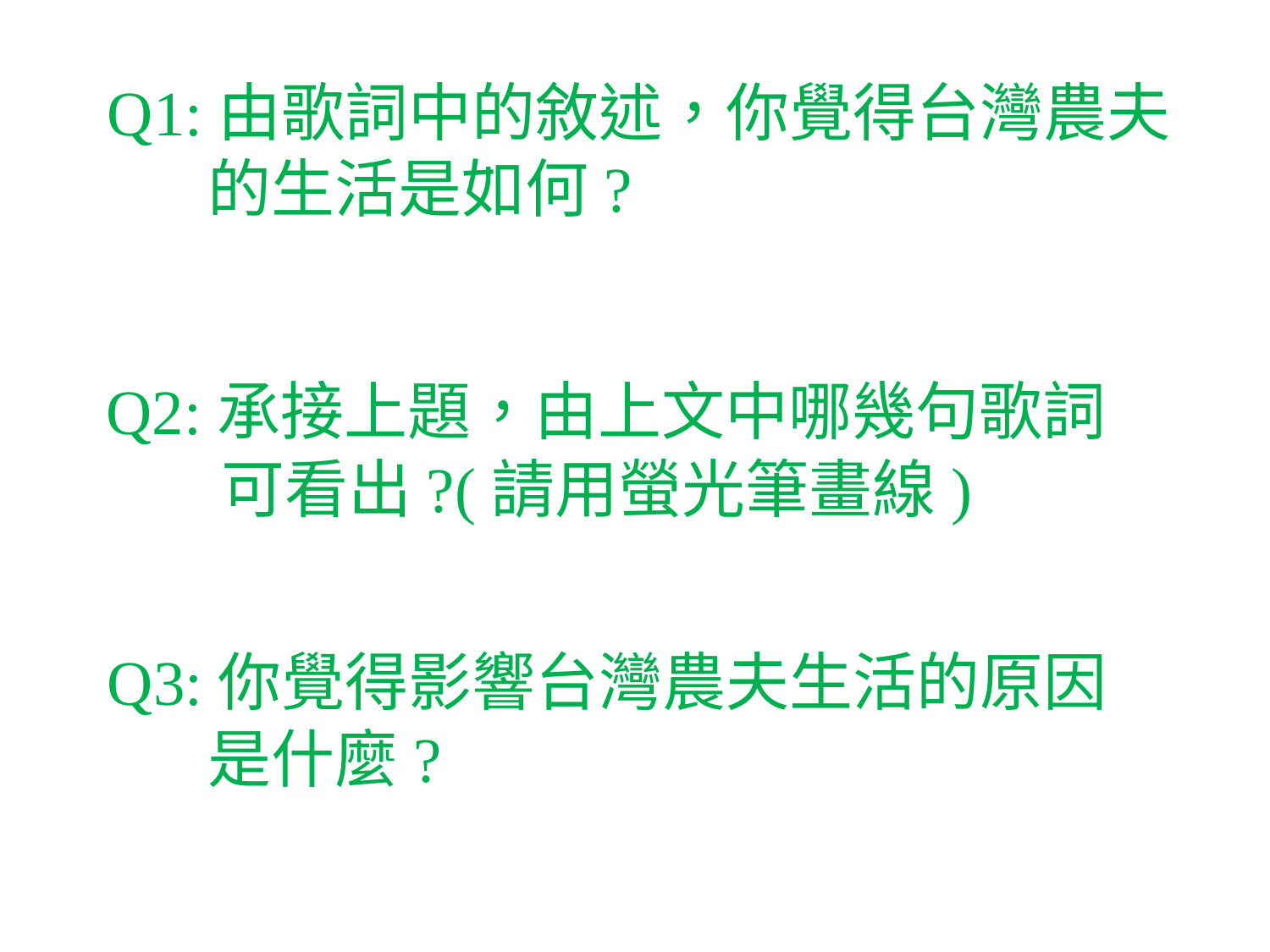

Q1:由歌詞中的敘述，你覺得台灣農夫
      的生活是如何?

Q2:承接上題，由上文中哪幾句歌詞

       可看出?(請用螢光筆畫線)
Q3:你覺得影響台灣農夫生活的原因

      是什麼?